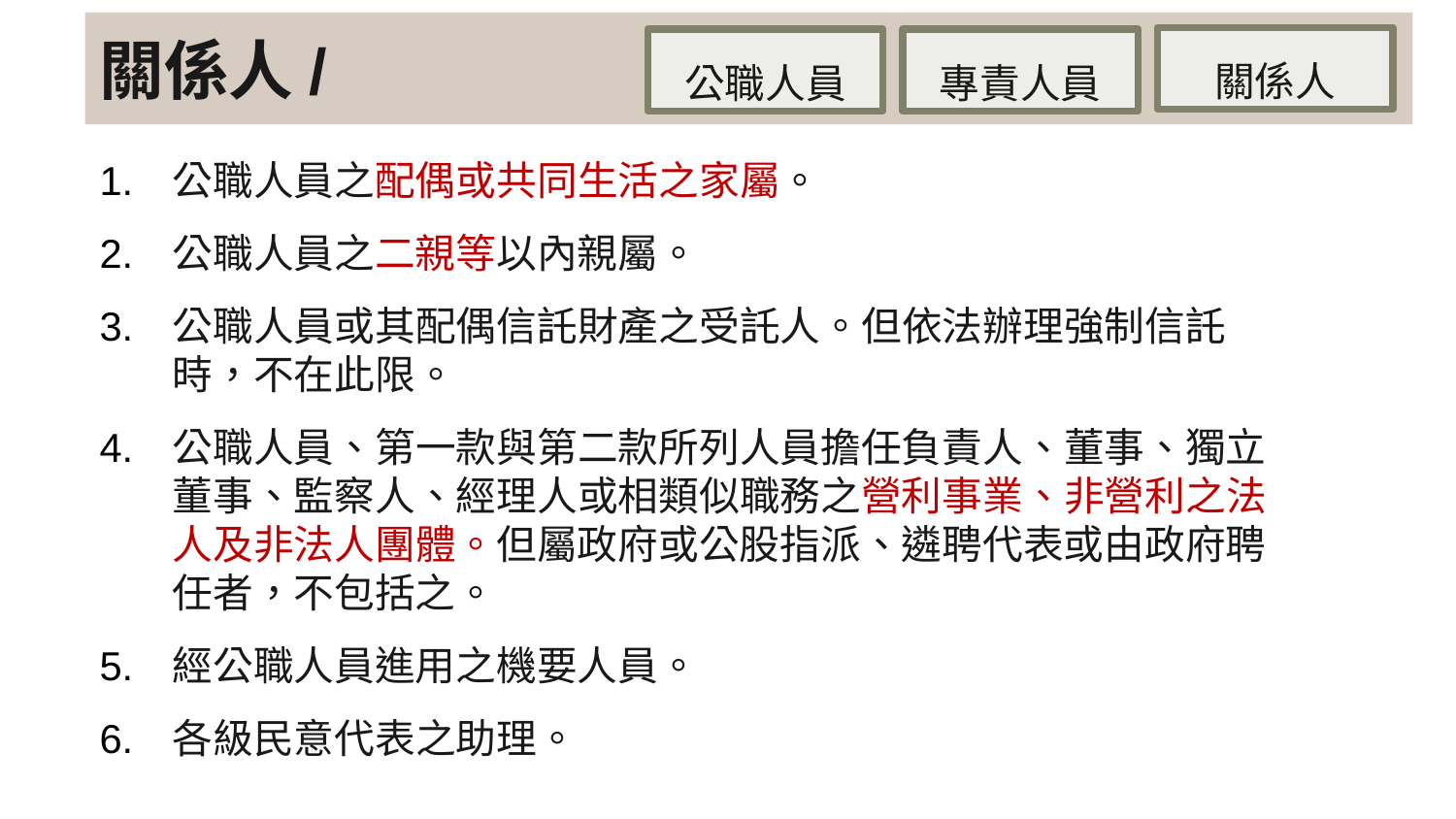

# 關係人/
關係人
公職人員
專責人員
公職人員之配偶或共同生活之家屬。
公職人員之二親等以內親屬。
公職人員或其配偶信託財產之受託人。但依法辦理強制信託時，不在此限。
公職人員、第一款與第二款所列人員擔任負責人、董事、獨立董事、監察人、經理人或相類似職務之營利事業、非營利之法人及非法人團體。但屬政府或公股指派、遴聘代表或由政府聘任者，不包括之。
經公職人員進用之機要人員。
各級民意代表之助理。